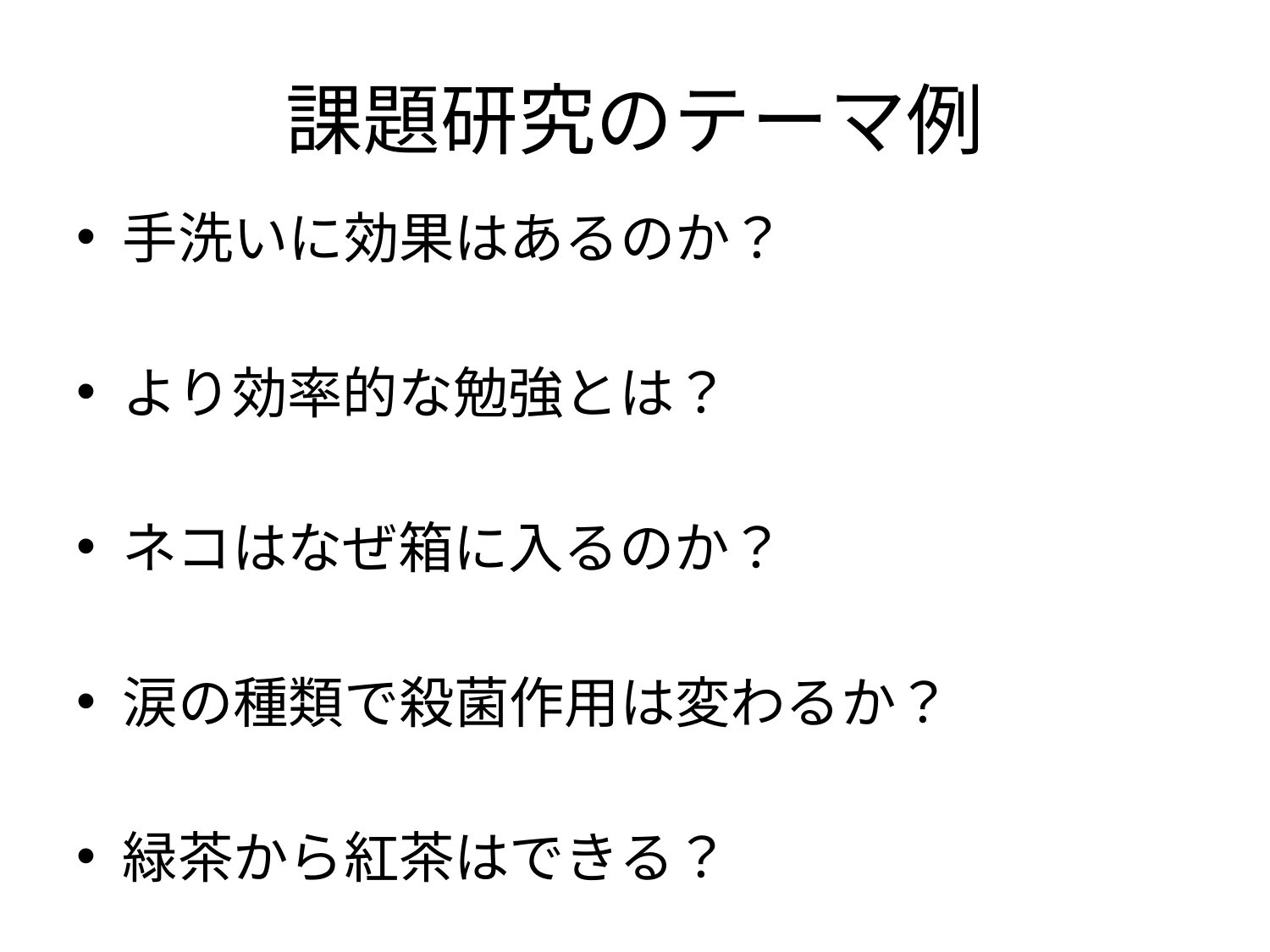

# 課題研究のテーマ例
手洗いに効果はあるのか？

より効率的な勉強とは？

ネコはなぜ箱に入るのか？

涙の種類で殺菌作用は変わるか？

緑茶から紅茶はできる？